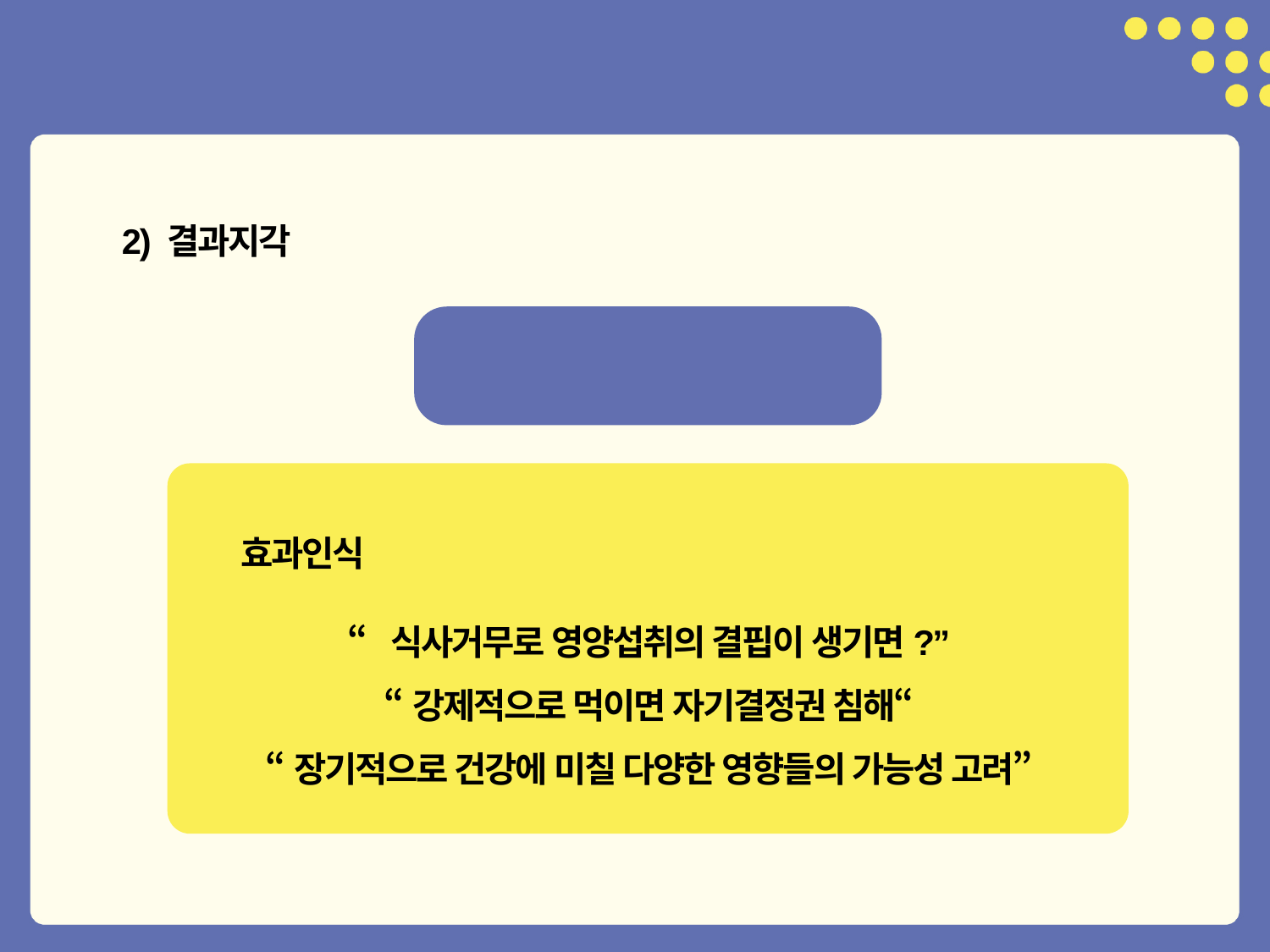

2) 결과지각
선택의 효과인식
효과인식
“식사거무로 영양섭취의 결핍이 생기면?”
“강제적으로 먹이면 자기결정권 침해“
“장기적으로 건강에 미칠 다양한 영향들의 가능성 고려”
13